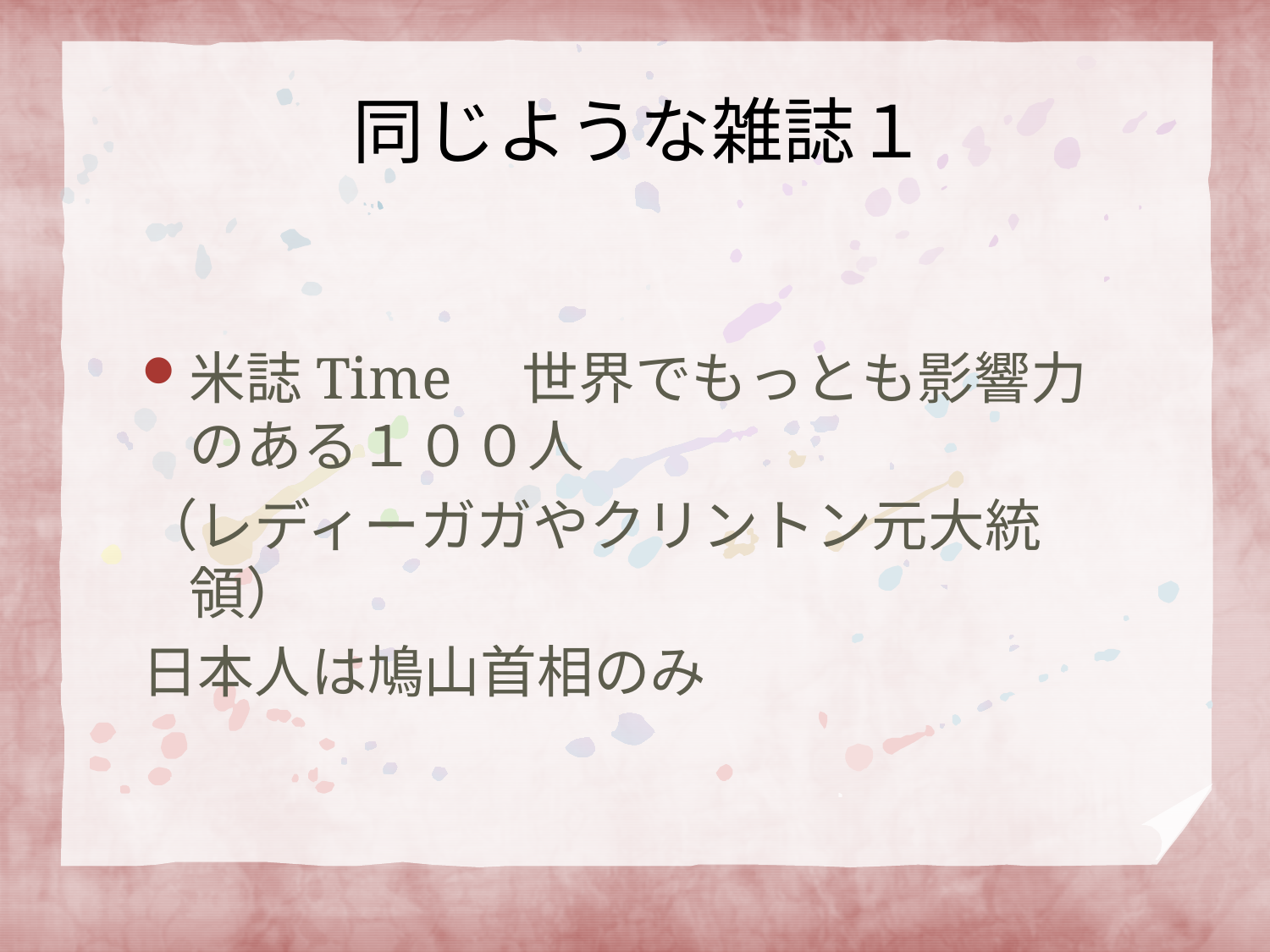

# 同じような雑誌１

米誌Time　世界でもっとも影響力のある１００人
（レディーガガやクリントン元大統領）
日本人は鳩山首相のみ